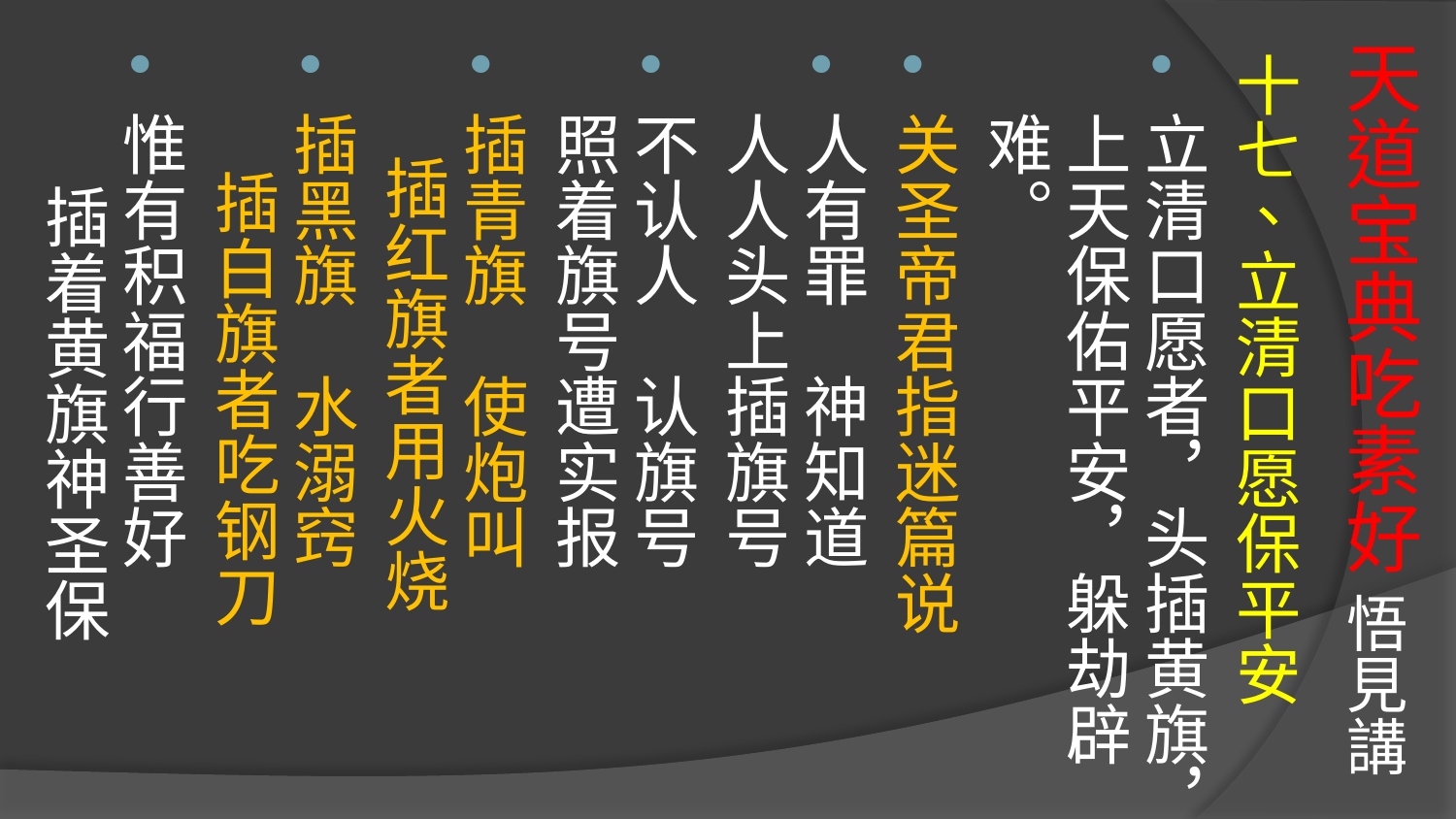

# 天道宝典吃素好 悟見講
十七、立清口愿保平安
立清口愿者，头插黄旗，上天保佑平安，躲劫辟难。
关圣帝君指迷篇说
人有罪　神知​​道　       人人头上插旗号
不认人　认旗号　       照着旗号遭实报
插青旗　使炮叫                  插红旗者用火烧
插黑旗　水溺窍　               插白旗者吃钢刀
惟有积福行善好　                插着黄旗神圣保